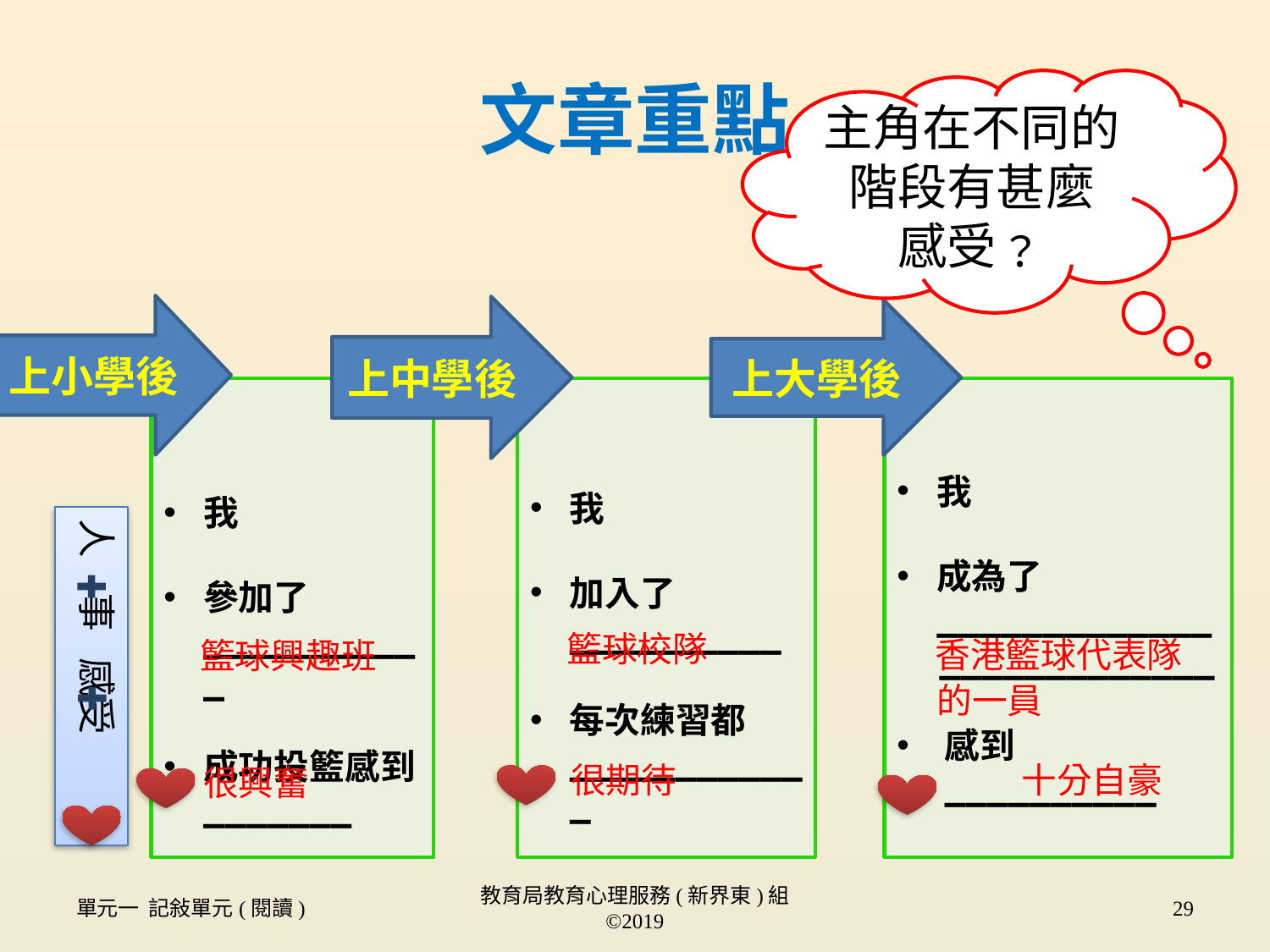

# 文章重點

主角在不同的階段有甚麼 感受﹖

上小學後

上中學後

上大學後

我

參加了___________

成功投籃感到_______

我

加入了__________

每次練習都____________

我

成為了_____________
  _____________

感到__________
人    事   感受

籃球校隊
香港籃球代表隊

的一員
籃球興趣班

很期待
十分自豪
很興奮

單元一  記敍單元(閱讀)
教育局教育心理服務(新界東)組 ©2019
29